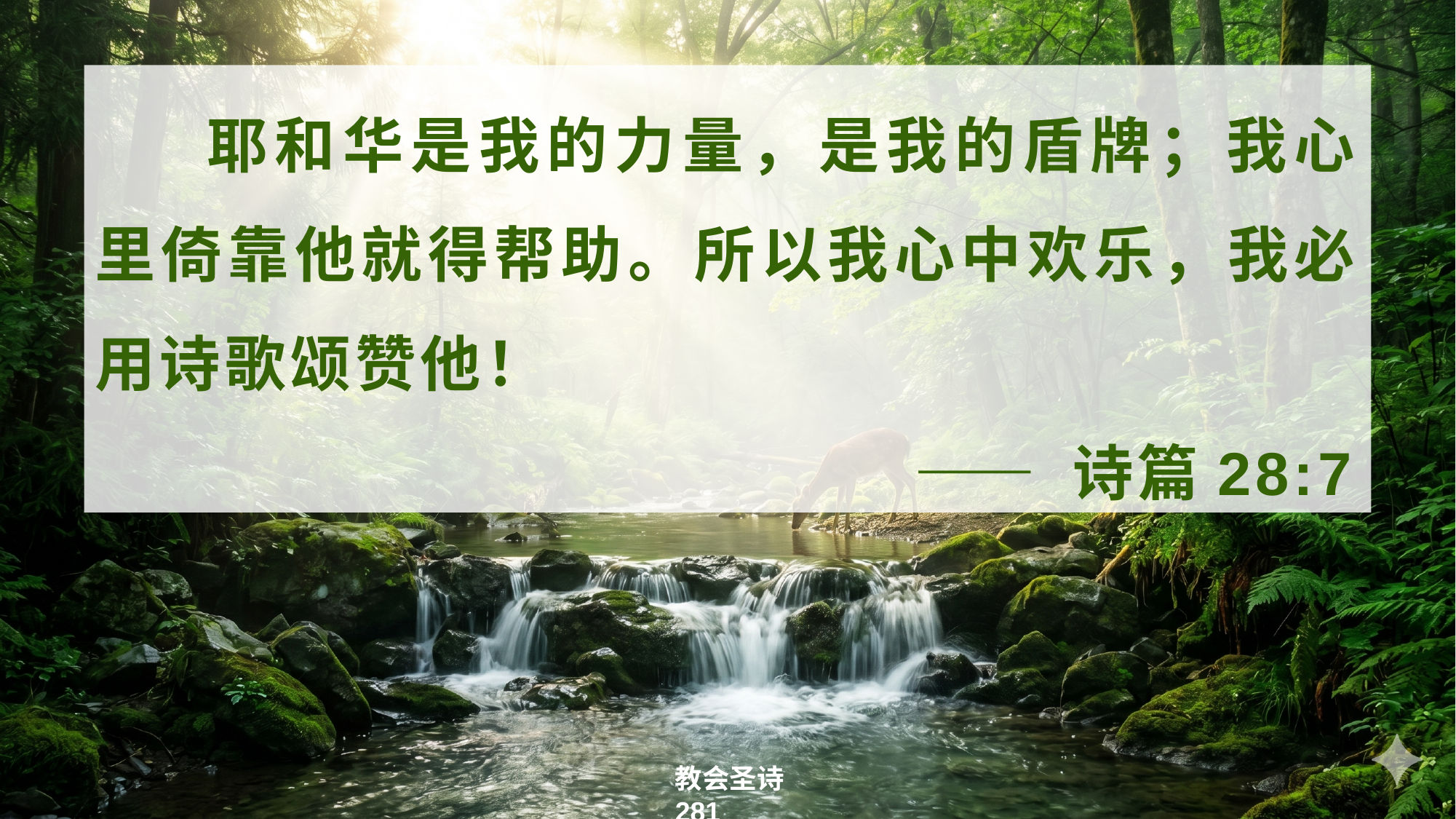

耶和华是我的力量，是我的盾牌；我心里倚靠他就得帮助。所以我心中欢乐，我必用诗歌颂赞他！
							   —— 诗篇28:7
教会圣诗 281